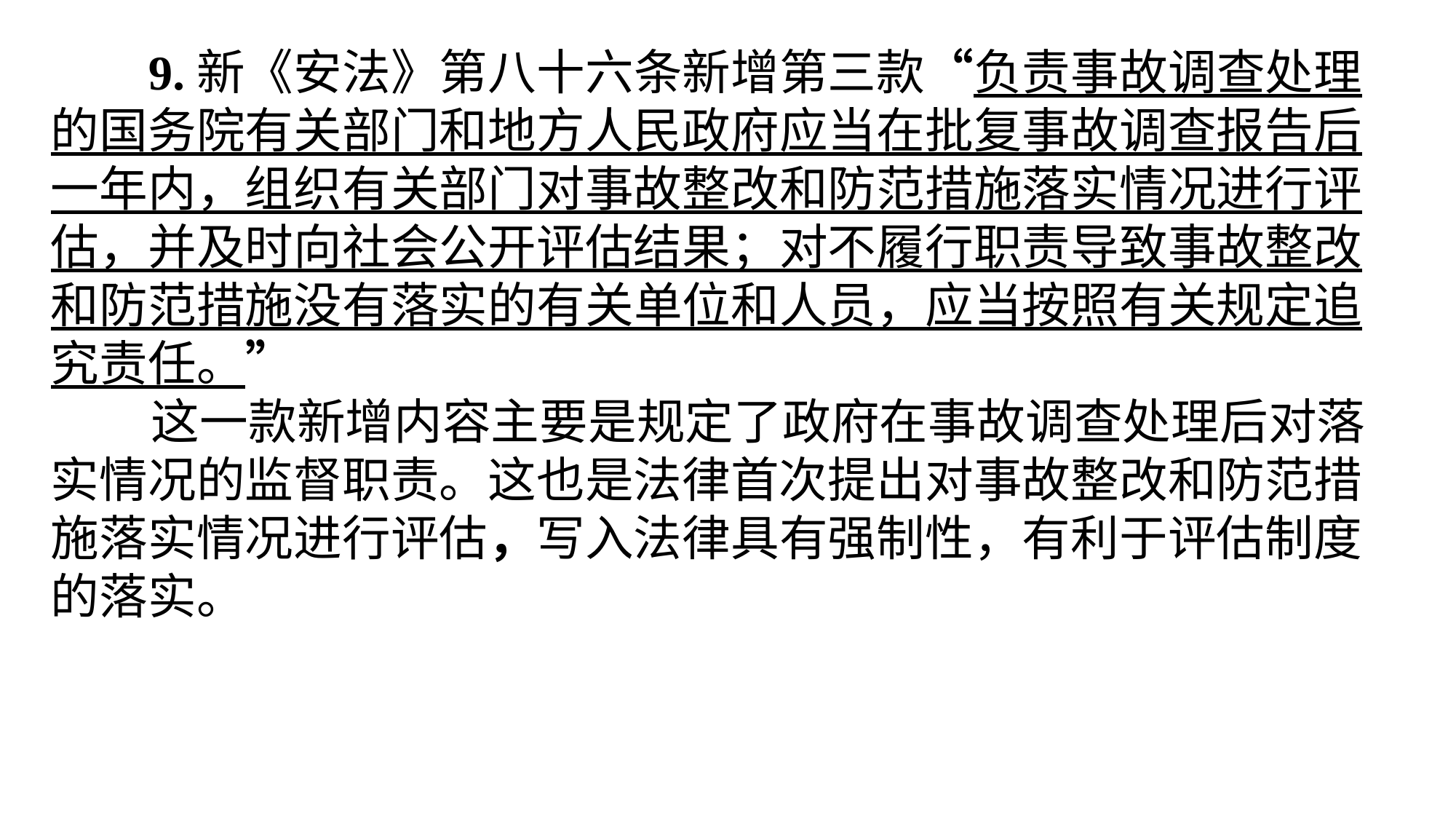

9.新《安法》第八十六条新增第三款“负责事故调查处理的国务院有关部门和地方人民政府应当在批复事故调查报告后一年内，组织有关部门对事故整改和防范措施落实情况进行评估，并及时向社会公开评估结果；对不履行职责导致事故整改和防范措施没有落实的有关单位和人员，应当按照有关规定追究责任。”
        这一款新增内容主要是规定了政府在事故调查处理后对落实情况的监督职责。这也是法律首次提出对事故整改和防范措施落实情况进行评估，写入法律具有强制性，有利于评估制度的落实。